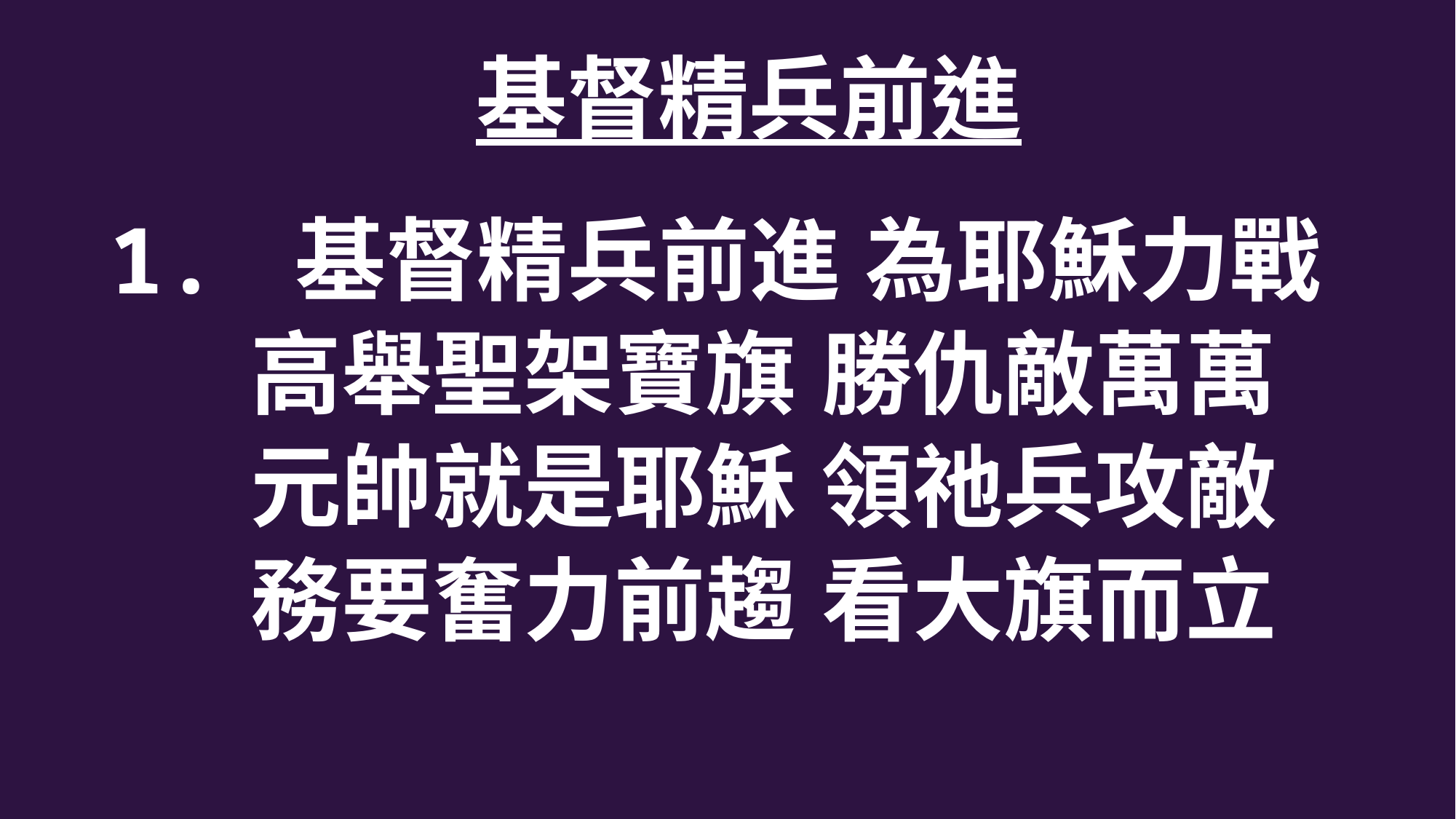

基督精兵前進

1. 基督精兵前進 為耶穌力戰
   高舉聖架寶旗 勝仇敵萬萬
   元帥就是耶穌 領祂兵攻敵
   務要奮力前趨 看大旗而立